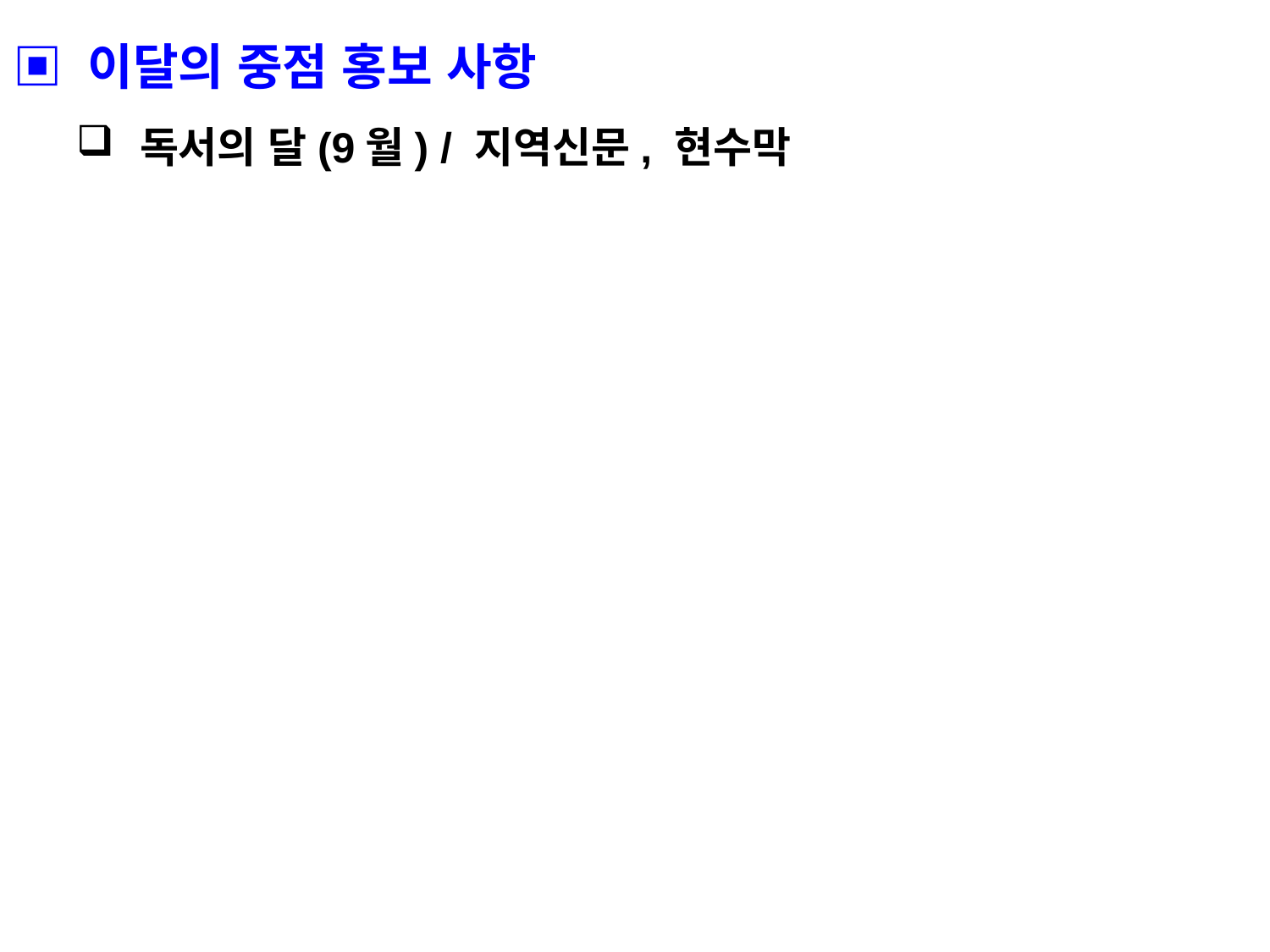

▣ 이달의 중점 홍보 사항
독서의 달(9월) / 지역신문, 현수막